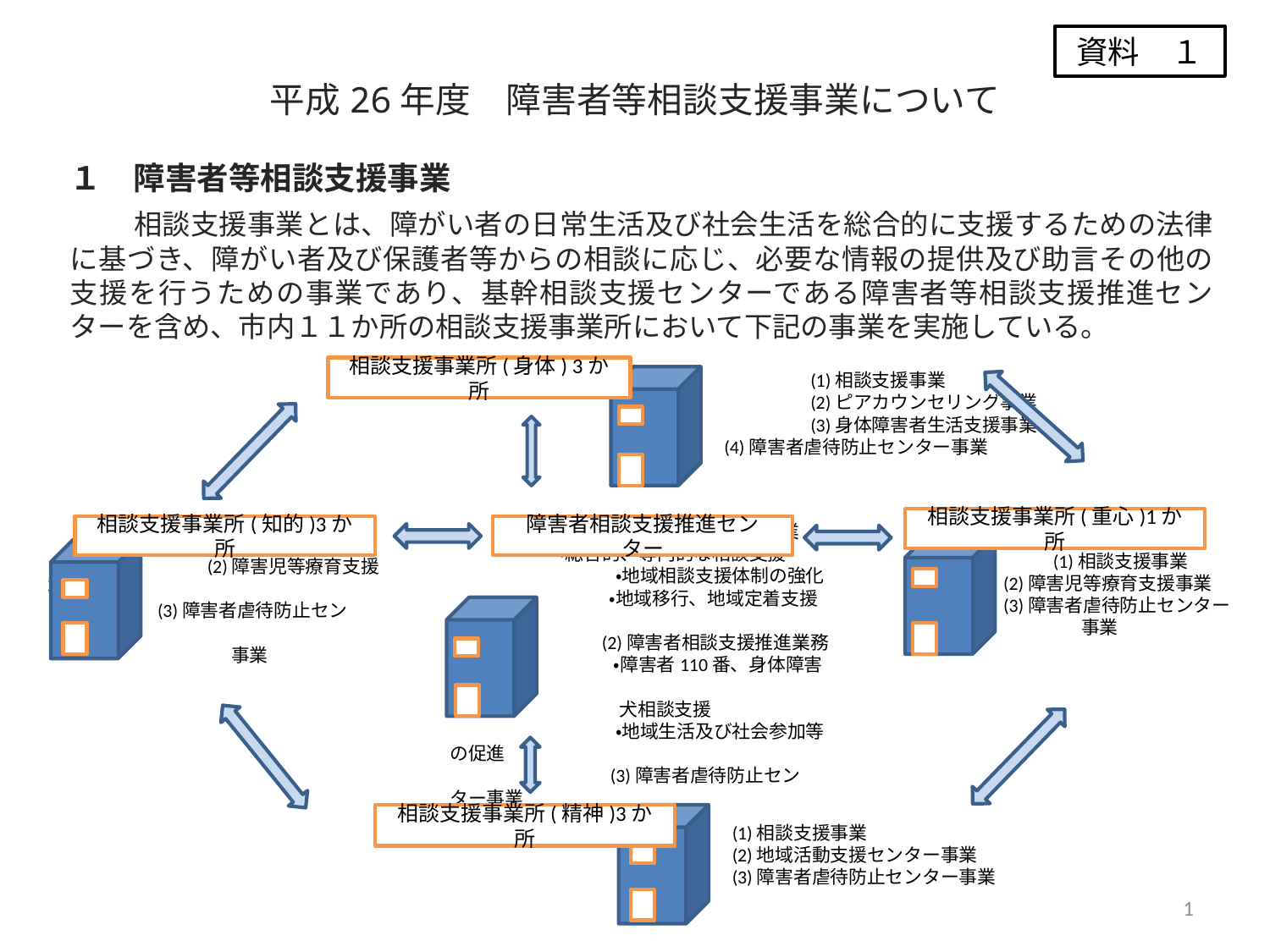

資料　１
# 平成26年度　障害者等相談支援事業について
１　障害者等相談支援事業
　　相談支援事業とは、障がい者の日常生活及び社会生活を総合的に支援するための法律に基づき、障がい者及び保護者等からの相談に応じ、必要な情報の提供及び助言その他の支援を行うための事業であり、基幹相談支援センターである障害者等相談支援推進センターを含め、市内１１か所の相談支援事業所において下記の事業を実施している。
　　　　　　　　　　　　　　           (1)相談支援事業
　　　　　　　　　　　　　　           (2)ピアカウンセリング事業
　　　　　　　　　　　　　           　(3)身体障害者生活支援事業
                                                    (4)障害者虐待防止センター事業

相談支援事業所(身体) 3か所

                   　(1)基幹相談支援センター事業
                          ・総合的、専門的な相談支援
　　　　　　　　　・地域相談支援体制の強化
　　　　　　　　   ・地域移行、地域定着支援の促進
　　　　　　　　(2)障害者相談支援推進業務
   　　　　　　　　・障害者110番、身体障害者補助
　　　　　　　　　 犬相談支援
　　　　　　　　　・地域生活及び社会参加等の促進
 　　　　　　　　(3)障害者虐待防止センター事業
相談支援事業所(重心)1か所
相談支援事業所(知的)3か所
障害者相談支援推進センター
　　　　　　　　 (1)相談支援事業
                         (2)障害児等療育支援事業
                         (3)障害者虐待防止センター
　　　　　　　　　　事業

　　　　　　　　  (1)相談支援事業
　　　　　　　　  (2)障害児等療育支援事業
                          (3)障害者虐待防止センター
　　　　　　　　　　事業

相談支援事業所(精神)3か所
                                                       (1)相談支援事業
                                                       (2)地域活動支援センター事業
                                                       (3)障害者虐待防止センター事業

1